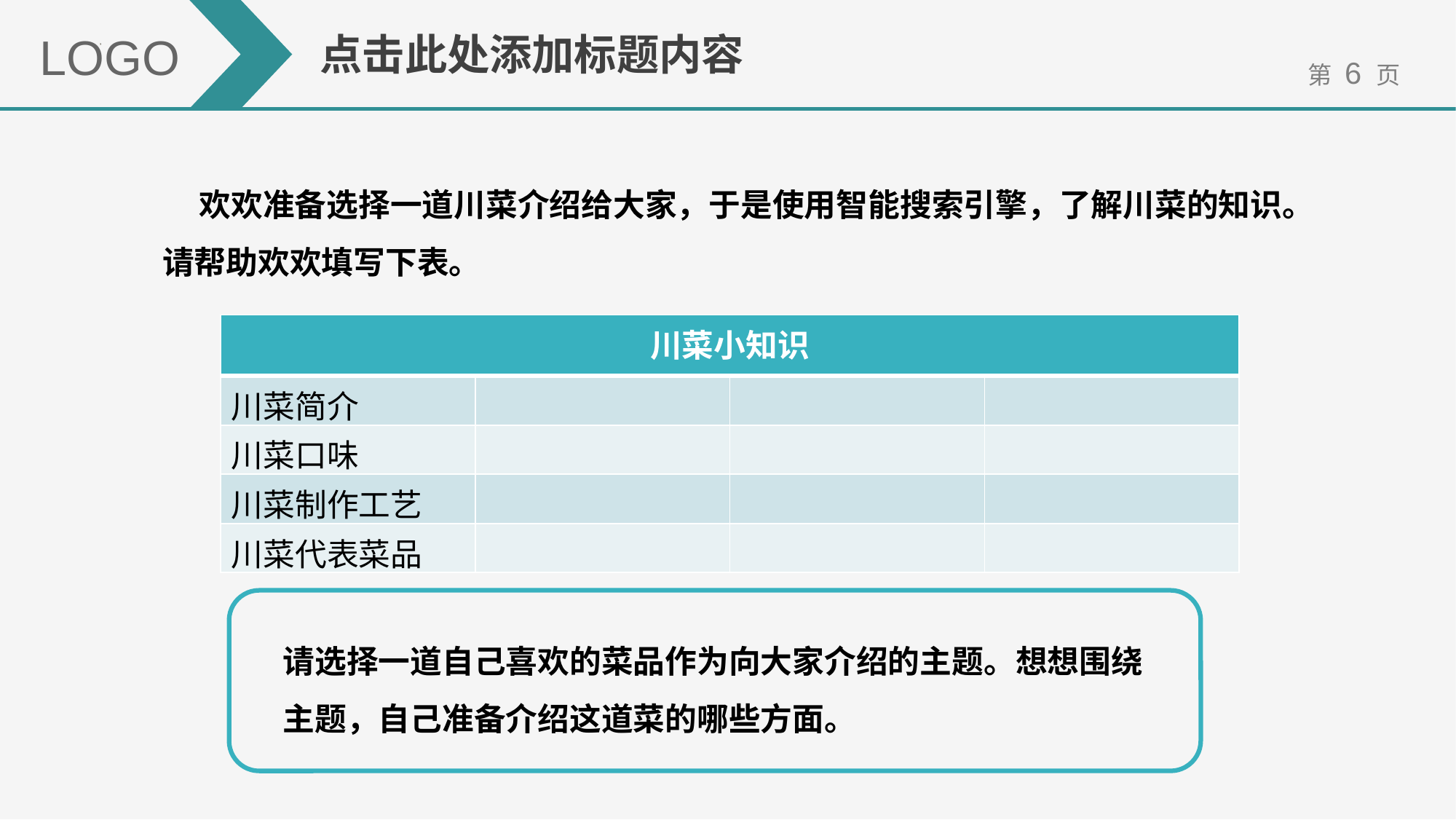

LOGO
点击此处添加标题内容
    欢欢准备选择一道川菜介绍给大家，于是使用智能搜索引擎，了解川菜的知识。请帮助欢欢填写下表。
| 川菜小知识 |  |  |  |
| --- | --- | --- | --- |
| 川菜简介 |  |  |  |
| 川菜口味 |  |  |  |
| 川菜制作工艺 |  |  |  |
| 川菜代表菜品 |  |  |  |

请选择一道自己喜欢的菜品作为向大家介绍的主题。想想围绕主题，自己准备介绍这道菜的哪些方面。